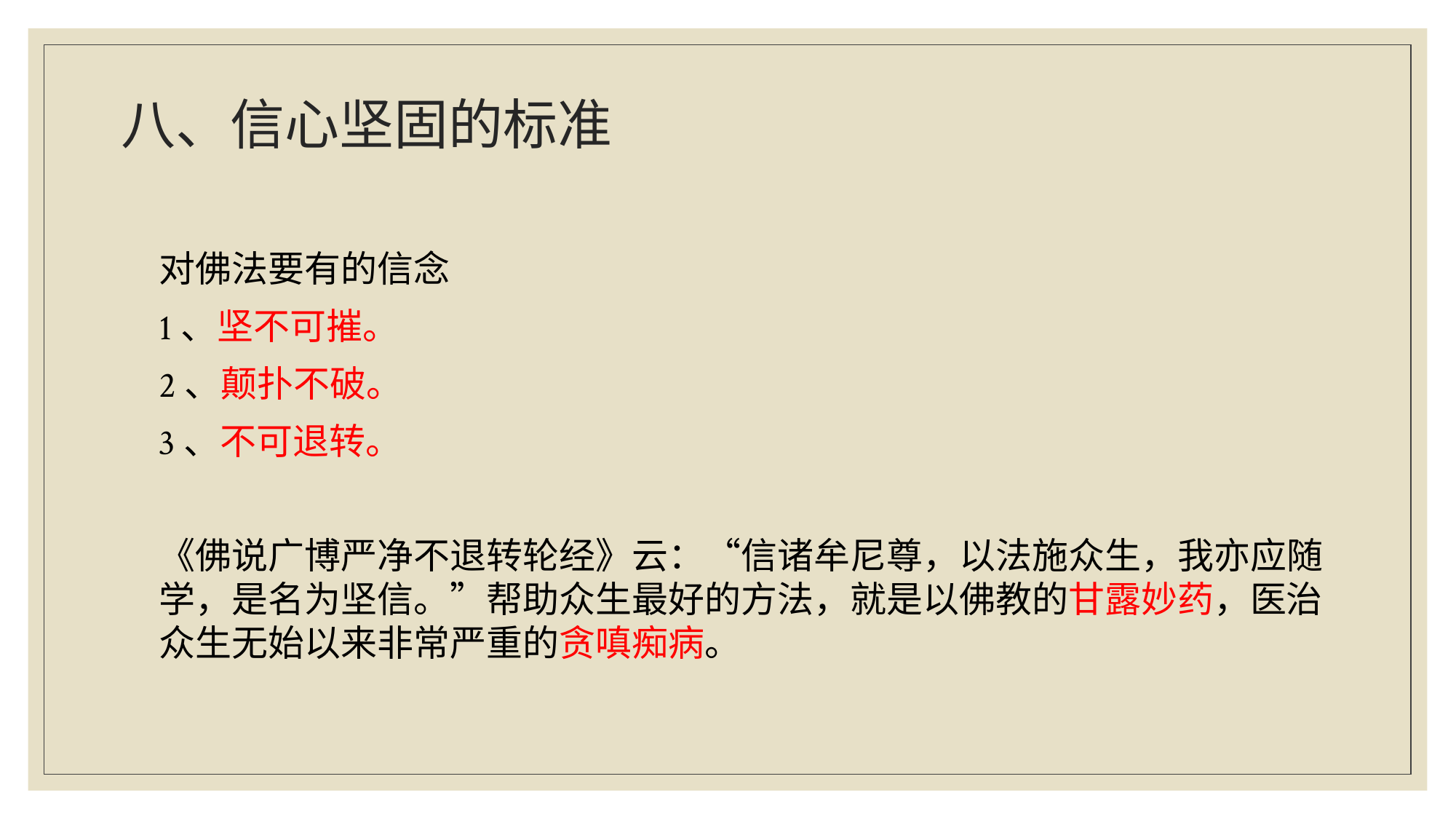

# 八、信心坚固的标准
对佛法要有的信念
1、坚不可摧。
2、颠扑不破。
3、不可退转。

《佛说广博严净不退转轮经》云：“信诸牟尼尊，以法施众生，我亦应随学，是名为坚信。”帮助众生最好的方法，就是以佛教的甘露妙药，医治众生无始以来非常严重的贪嗔痴病。